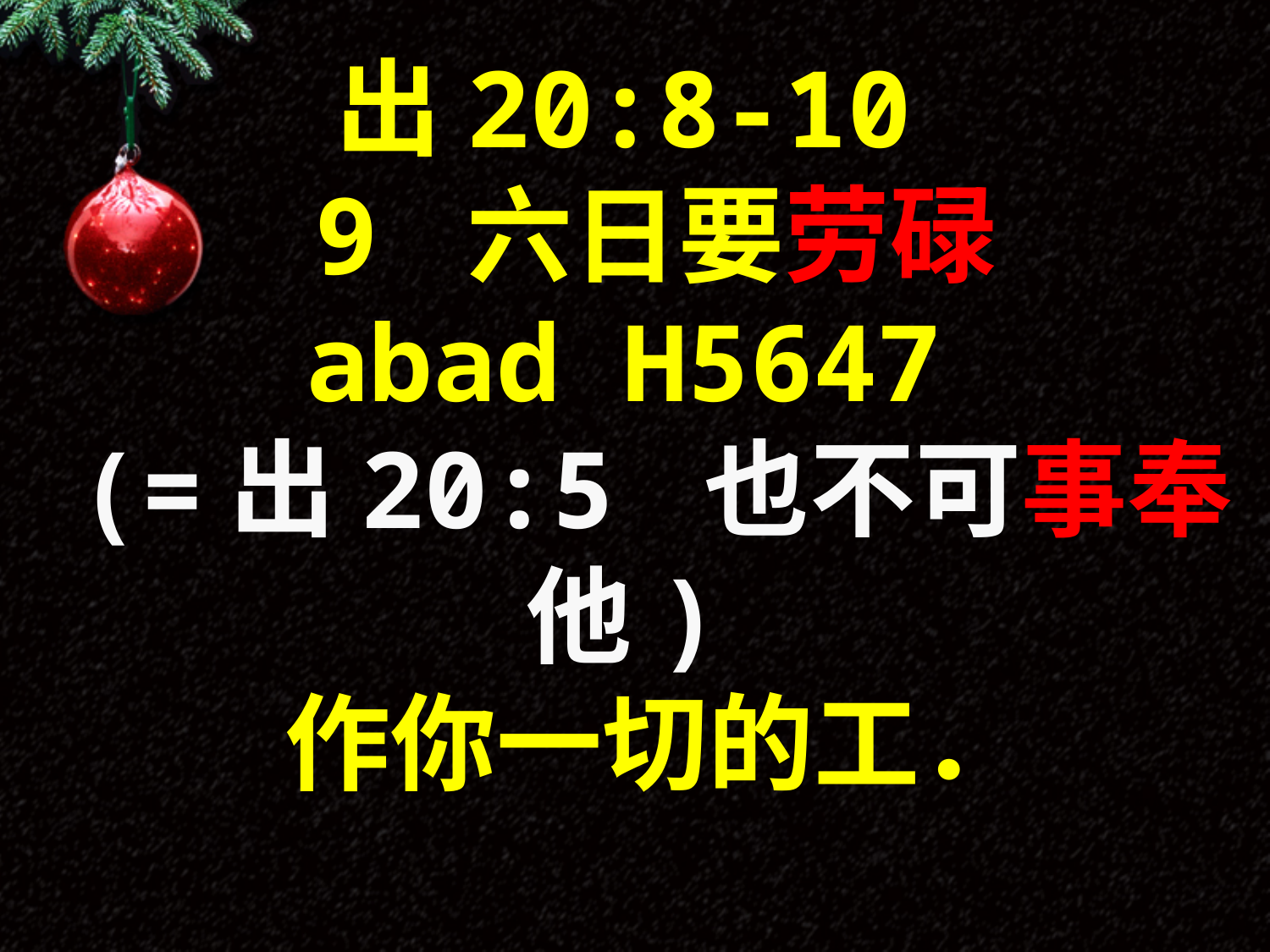

出20:8-10
9 六日要劳碌
abad H5647
(=出20:5 也不可事奉他)
作你一切的工．